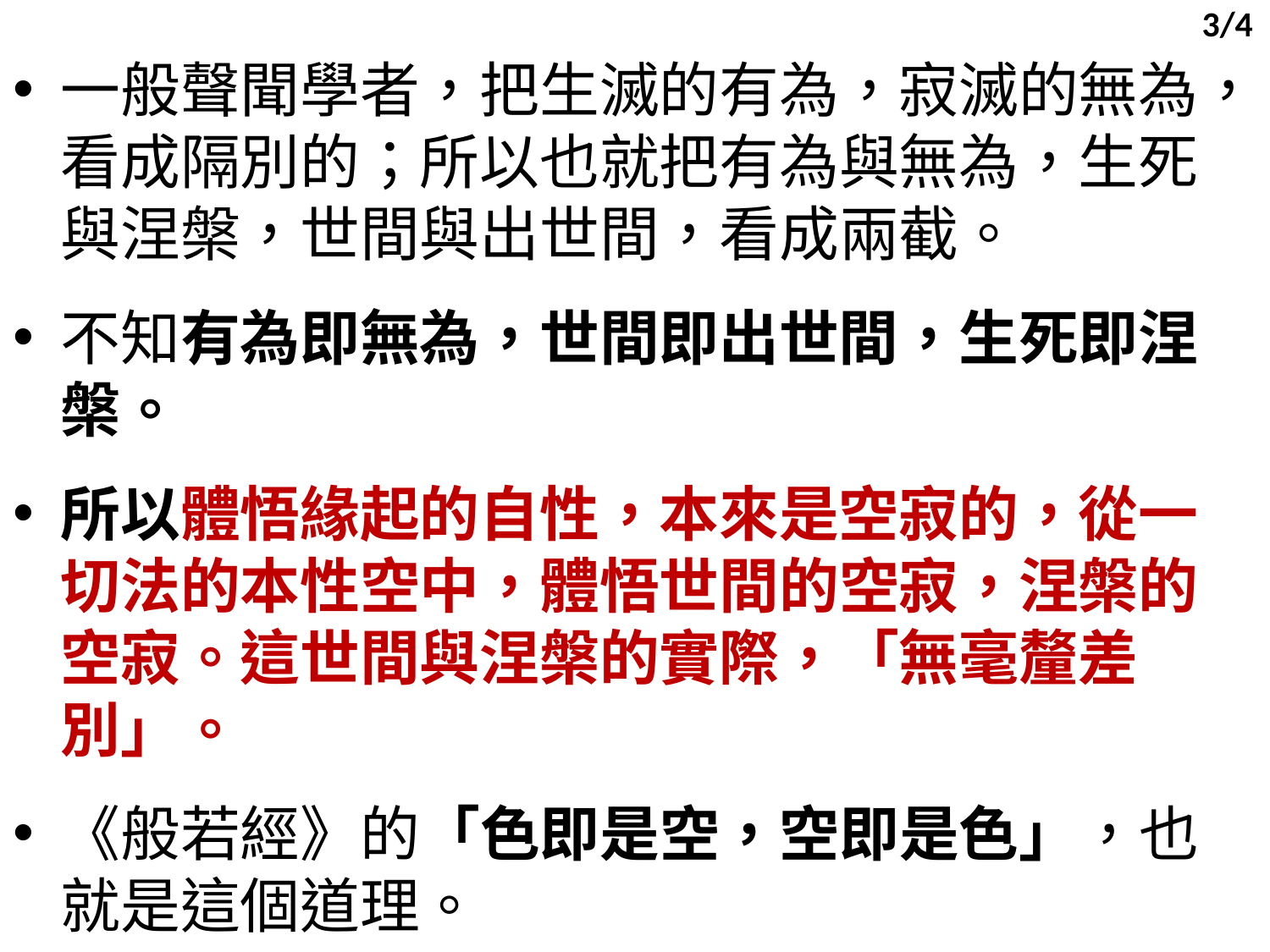

3/4
一般聲聞學者，把生滅的有為，寂滅的無為，看成隔別的；所以也就把有為與無為，生死與涅槃，世間與出世間，看成兩截。
不知有為即無為，世間即出世間，生死即涅槃。
所以體悟緣起的自性，本來是空寂的，從一切法的本性空中，體悟世間的空寂，涅槃的空寂。這世間與涅槃的實際，「無毫釐差別」。
《般若經》的「色即是空，空即是色」，也就是這個道理。